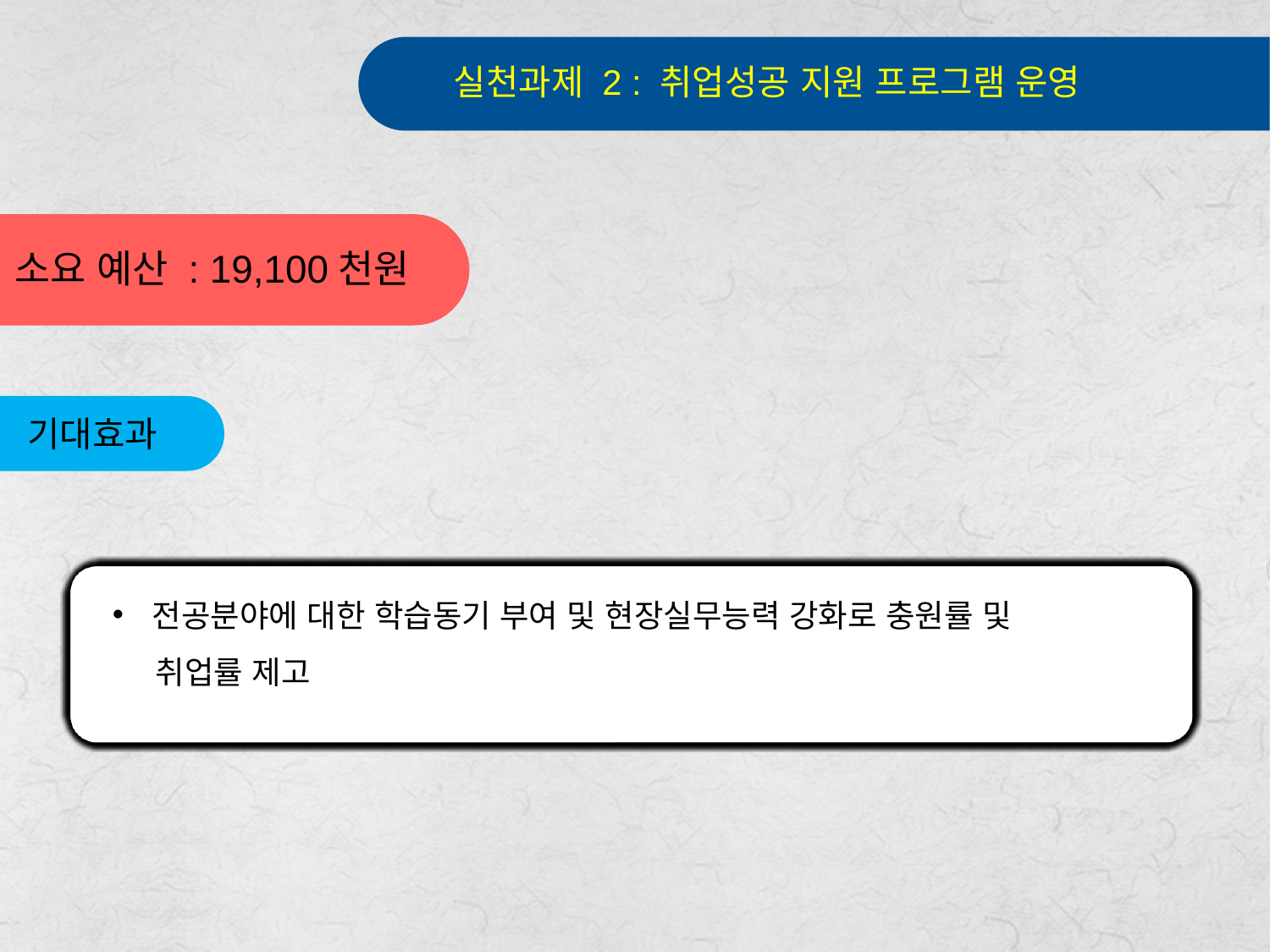

실천과제 2 : 취업성공 지원 프로그램 운영

소요 예산 : 19,100천원

기대효과

전공분야에 대한 학습동기 부여 및 현장실무능력 강화로 충원률 및
    취업률 제고